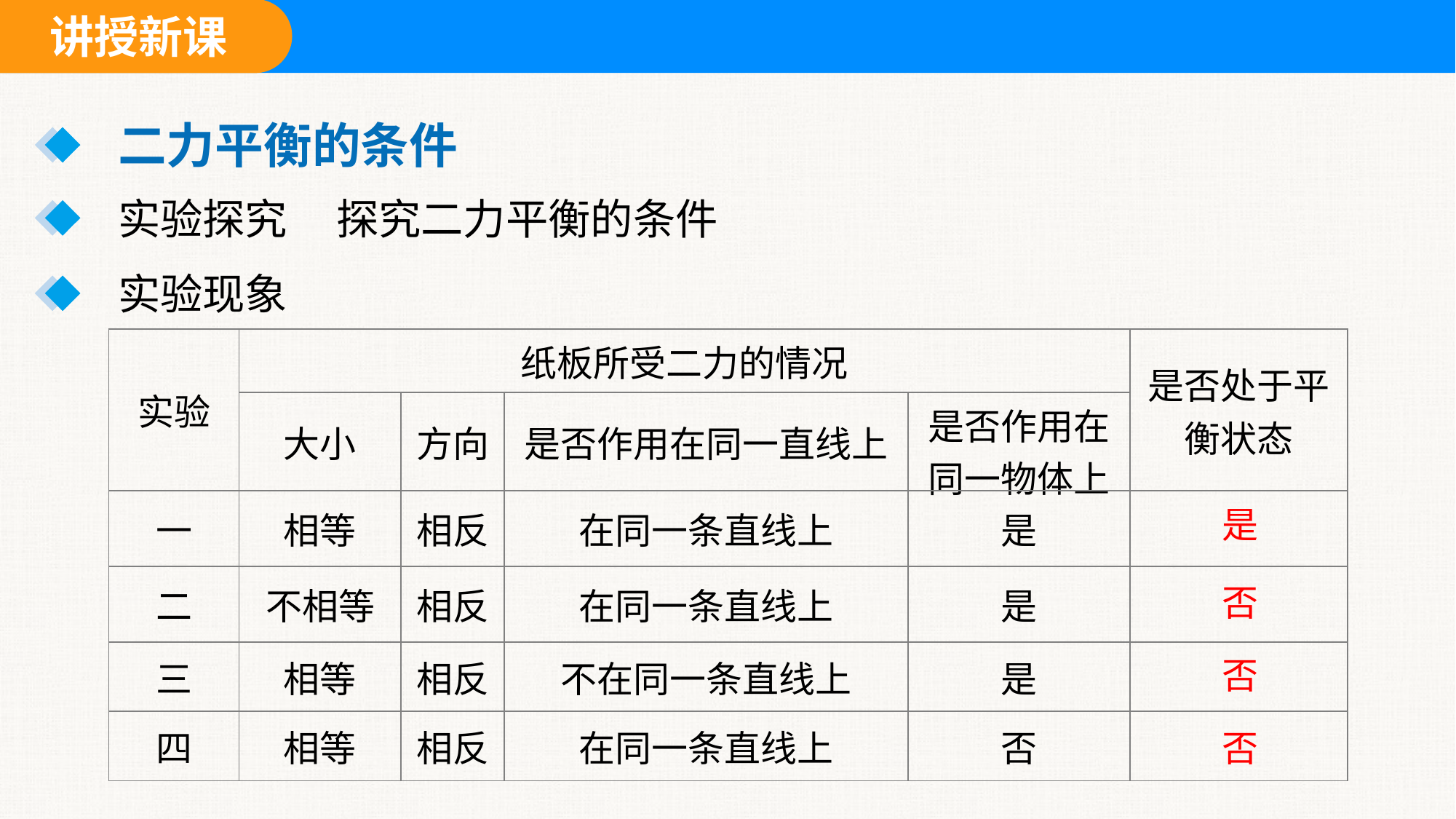

二力平衡的条件

实验探究	探究二力平衡的条件

实验现象

| 实验 | 纸板所受二力的情况 |  |  |  | 是否处于平衡状态 |
| --- | --- | --- | --- | --- | --- |
|  | 大小 | 方向 | 是否作用在同一直线上 | 是否作用在同一物体上 |  |
| 一 | 相等 | 相反 | 在同一条直线上 | 是 |  |
| 二 | 不相等 | 相反 | 在同一条直线上 | 是 |  |
| 三 | 相等 | 相反 | 不在同一条直线上 | 是 |  |
| 四 | 相等 | 相反 | 在同一条直线上 | 否 |  |
是
否
否
否